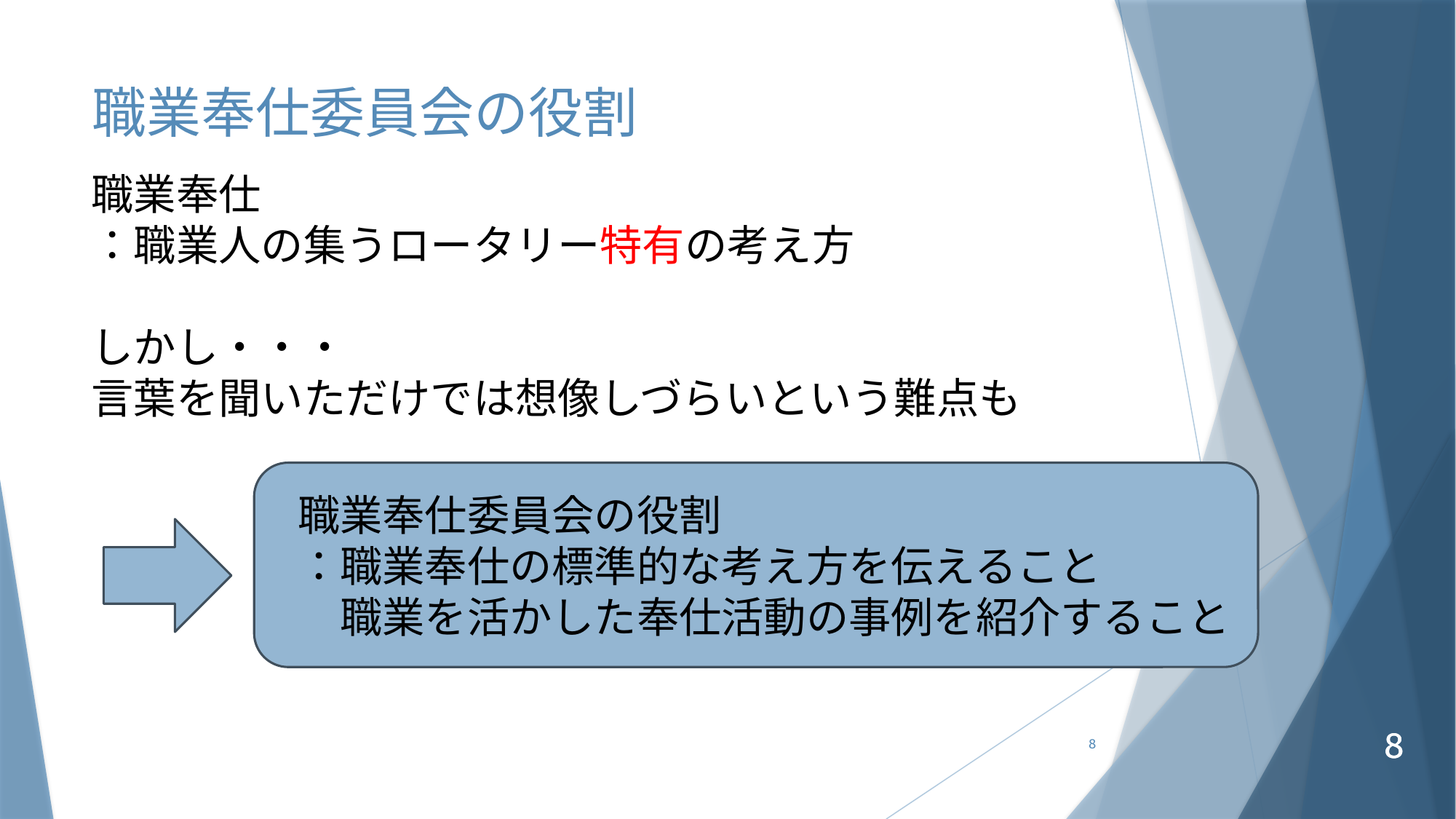

# 職業奉仕委員会の役割
職業奉仕
：職業人の集うロータリー特有の考え方

しかし・・・
言葉を聞いただけでは想像しづらいという難点も

職業奉仕委員会の役割
：職業奉仕の標準的な考え方を伝えること
　職業を活かした奉仕活動の事例を紹介すること

8